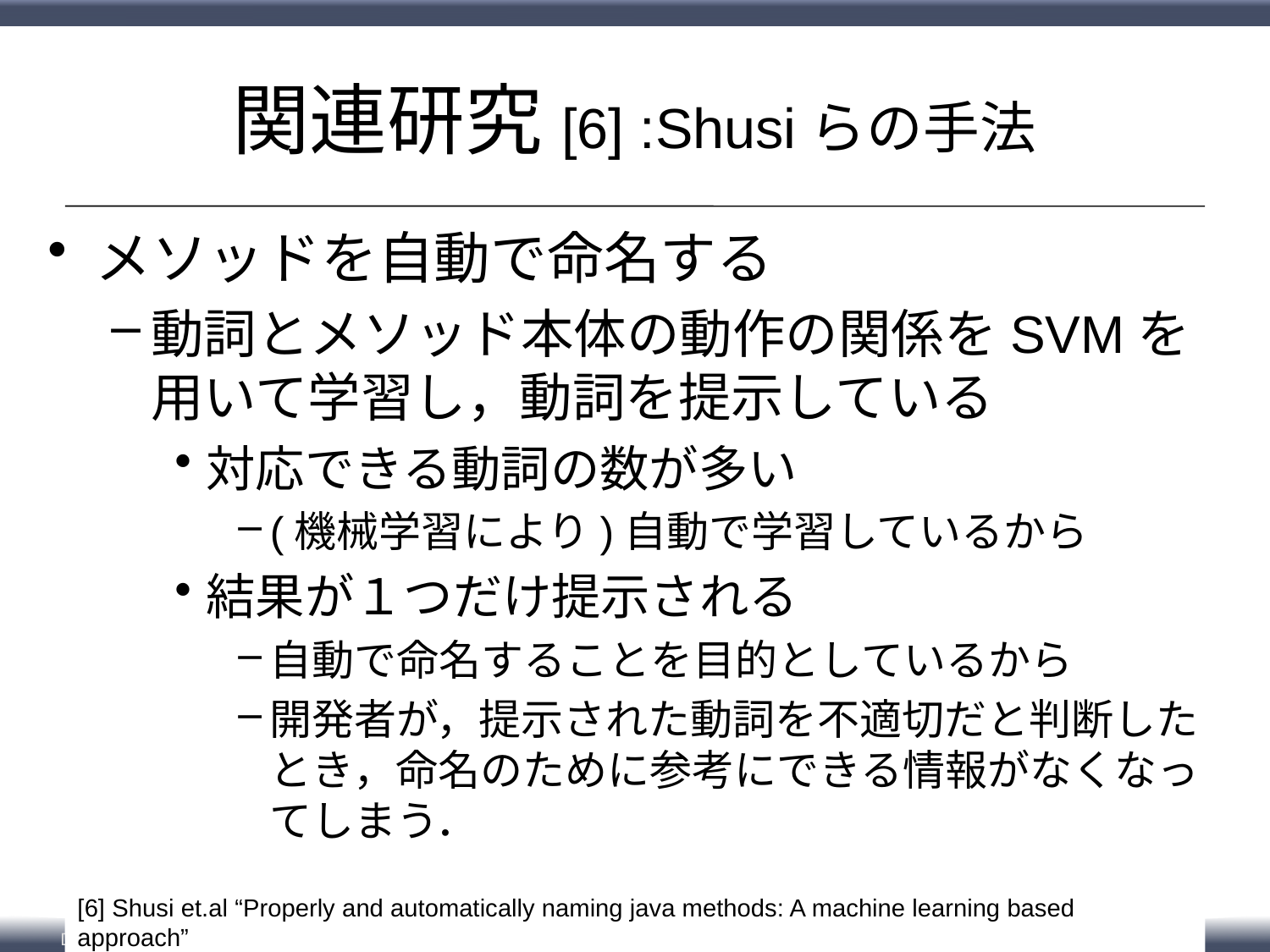

# 関連研究[6] :Shusiらの手法
メソッドを自動で命名する
動詞とメソッド本体の動作の関係をSVMを用いて学習し，動詞を提示している
対応できる動詞の数が多い(237個)
(機械学習により)自動で学習しているから
結果が１つだけ提示される
自動で命名することを目的としているから
開発者が，提示された動詞を不適切だと判断したとき，命名のために参考にできる情報がなくなってしまう．

[6] Shusi et.al “Properly and automatically naming java methods: A machine learning based approach”
29